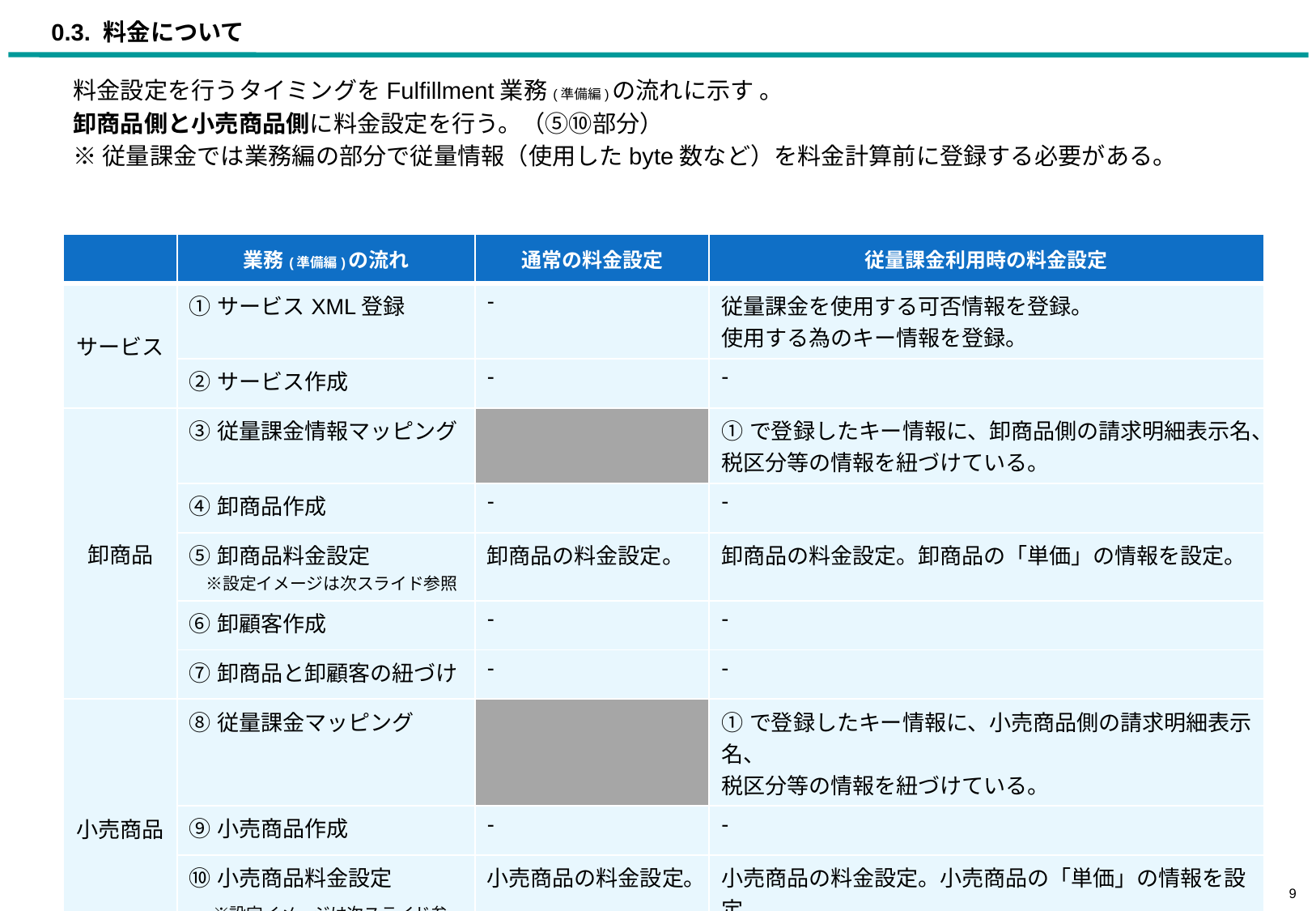

# 0.3. 料金について
料金設定を行うタイミングをFulfillment業務(準備編)の流れに示す 。
卸商品側と小売商品側に料金設定を行う。（⑤⑩部分）
※従量課金では業務編の部分で従量情報（使用したbyte数など）を料金計算前に登録する必要がある。
|  | 業務(準備編)の流れ | 通常の料金設定 | 従量課金利用時の料金設定 |
| --- | --- | --- | --- |
| サービス | ①サービスXML登録 | - | 従量課金を使用する可否情報を登録。 使用する為のキー情報を登録。 |
|  | ②サービス作成 | - | - |
| 卸商品 | ③従量課金情報マッピング |  | ①で登録したキー情報に、卸商品側の請求明細表示名、 税区分等の情報を紐づけている。 |
|  | ④卸商品作成 | - | - |
|  | ⑤卸商品料金設定 　※設定イメージは次スライド参照 | 卸商品の料金設定。 | 卸商品の料金設定。卸商品の「単価」の情報を設定。 |
|  | ⑥卸顧客作成 | - | - |
|  | ⑦卸商品と卸顧客の紐づけ | - | - |
| 小売商品 | ⑧従量課金マッピング |  | ①で登録したキー情報に、小売商品側の請求明細表示名、 税区分等の情報を紐づけている。 |
|  | ⑨小売商品作成 | - | - |
|  | ⑩小売商品料金設定 　※設定イメージは次スライド参照 | 小売商品の料金設定。 | 小売商品の料金設定。小売商品の「単価」の情報を設定。 |
9